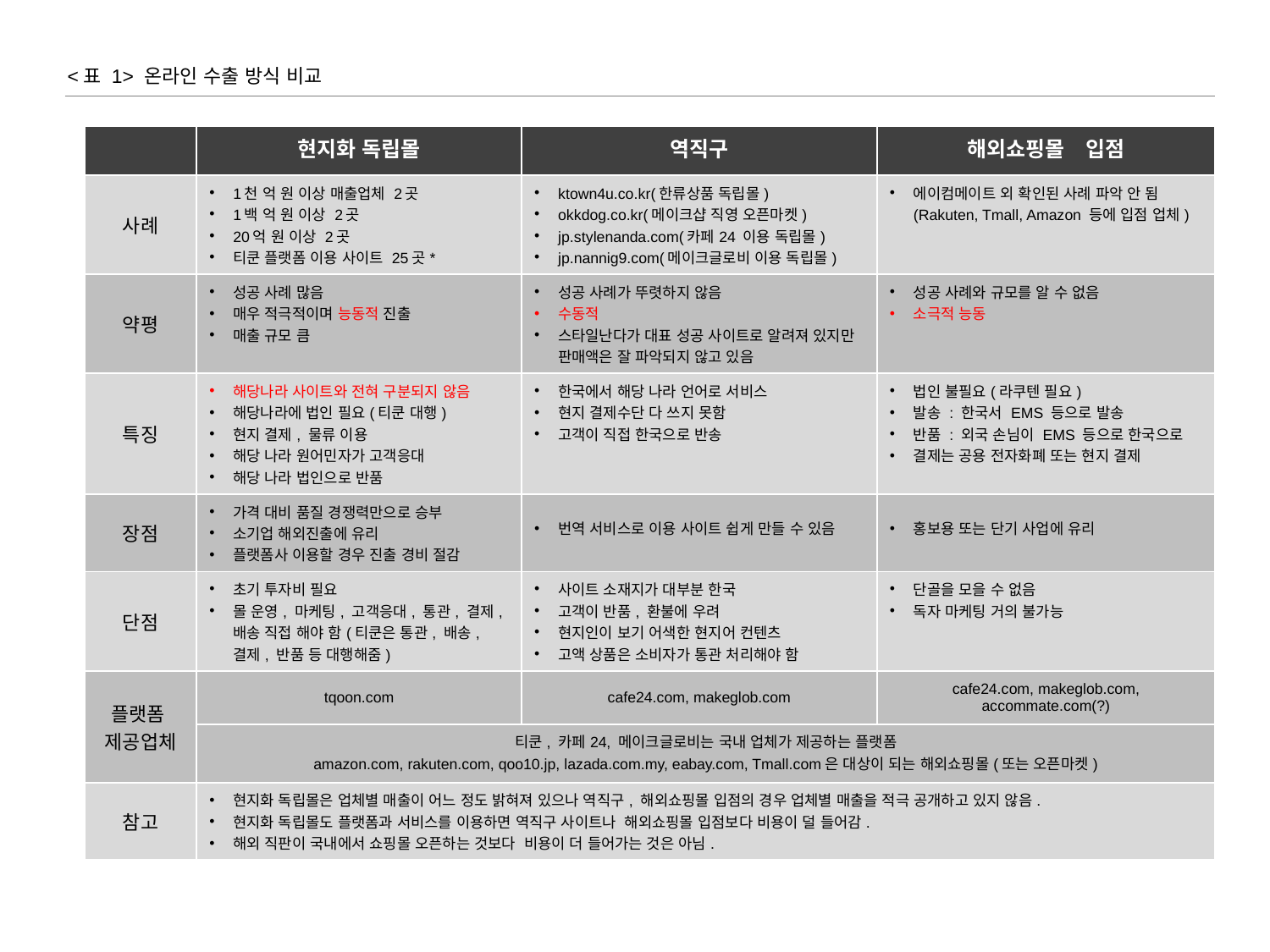

<표 1> 온라인 수출 방식 비교
|  | 현지화 독립몰 | 역직구 | 해외쇼핑몰　입점 |
| --- | --- | --- | --- |
| 사례 | 1천 억 원 이상 매출업체 2곳 1백 억 원 이상 2곳 20억 원 이상 2곳 티쿤 플랫폼 이용 사이트 25곳\* | ktown4u.co.kr(한류상품 독립몰) okkdog.co.kr(메이크샵 직영 오픈마켓) jp.stylenanda.com(카페24 이용 독립몰) jp.nannig9.com(메이크글로비 이용 독립몰) | 에이컴메이트 외 확인된 사례 파악 안 됨(Rakuten, Tmall, Amazon 등에 입점 업체) |
| 약평 | 성공 사례 많음 매우 적극적이며 능동적 진출 매출 규모 큼 | 성공 사례가 뚜렷하지 않음 수동적 스타일난다가 대표 성공 사이트로 알려져 있지만 판매액은 잘 파악되지 않고 있음 | 성공 사례와 규모를 알 수 없음 소극적 능동 |
| 특징 | 해당나라 사이트와 전혀 구분되지 않음 해당나라에 법인 필요(티쿤 대행) 현지 결제, 물류 이용 해당 나라 원어민자가 고객응대 해당 나라 법인으로 반품 | 한국에서 해당 나라 언어로 서비스 현지 결제수단 다 쓰지 못함 고객이 직접 한국으로 반송 | 법인 불필요(라쿠텐 필요) 발송 : 한국서 EMS 등으로 발송 반품 : 외국 손님이 EMS 등으로 한국으로 결제는 공용 전자화폐 또는 현지 결제 |
| 장점 | 가격 대비 품질 경쟁력만으로 승부 소기업 해외진출에 유리 플랫폼사 이용할 경우 진출 경비 절감 | 번역 서비스로 이용 사이트 쉽게 만들 수 있음 | 홍보용 또는 단기 사업에 유리 |
| 단점 | 초기 투자비 필요 몰 운영, 마케팅, 고객응대, 통관, 결제, 배송 직접 해야 함(티쿤은 통관, 배송, 결제, 반품 등 대행해줌) | 사이트 소재지가 대부분 한국 고객이 반품, 환불에 우려 현지인이 보기 어색한 현지어 컨텐츠 고액 상품은 소비자가 통관 처리해야 함 | 단골을 모을 수 없음 독자 마케팅 거의 불가능 |
| 플랫폼 제공업체 | tqoon.com | cafe24.com, makeglob.com | cafe24.com, makeglob.com, accommate.com(?) |
|  | 티쿤, 카페24, 메이크글로비는 국내 업체가 제공하는 플랫폼 amazon.com, rakuten.com, qoo10.jp, lazada.com.my, eabay.com, Tmall.com은 대상이 되는 해외쇼핑몰(또는 오픈마켓) |  |  |
| 참고 | 현지화 독립몰은 업체별 매출이 어느 정도 밝혀져 있으나 역직구, 해외쇼핑몰 입점의 경우 업체별 매출을 적극 공개하고 있지 않음. 현지화 독립몰도 플랫폼과 서비스를 이용하면 역직구 사이트나 해외쇼핑몰 입점보다 비용이 덜 들어감. 해외 직판이 국내에서 쇼핑몰 오픈하는 것보다 비용이 더 들어가는 것은 아님. |  |  |